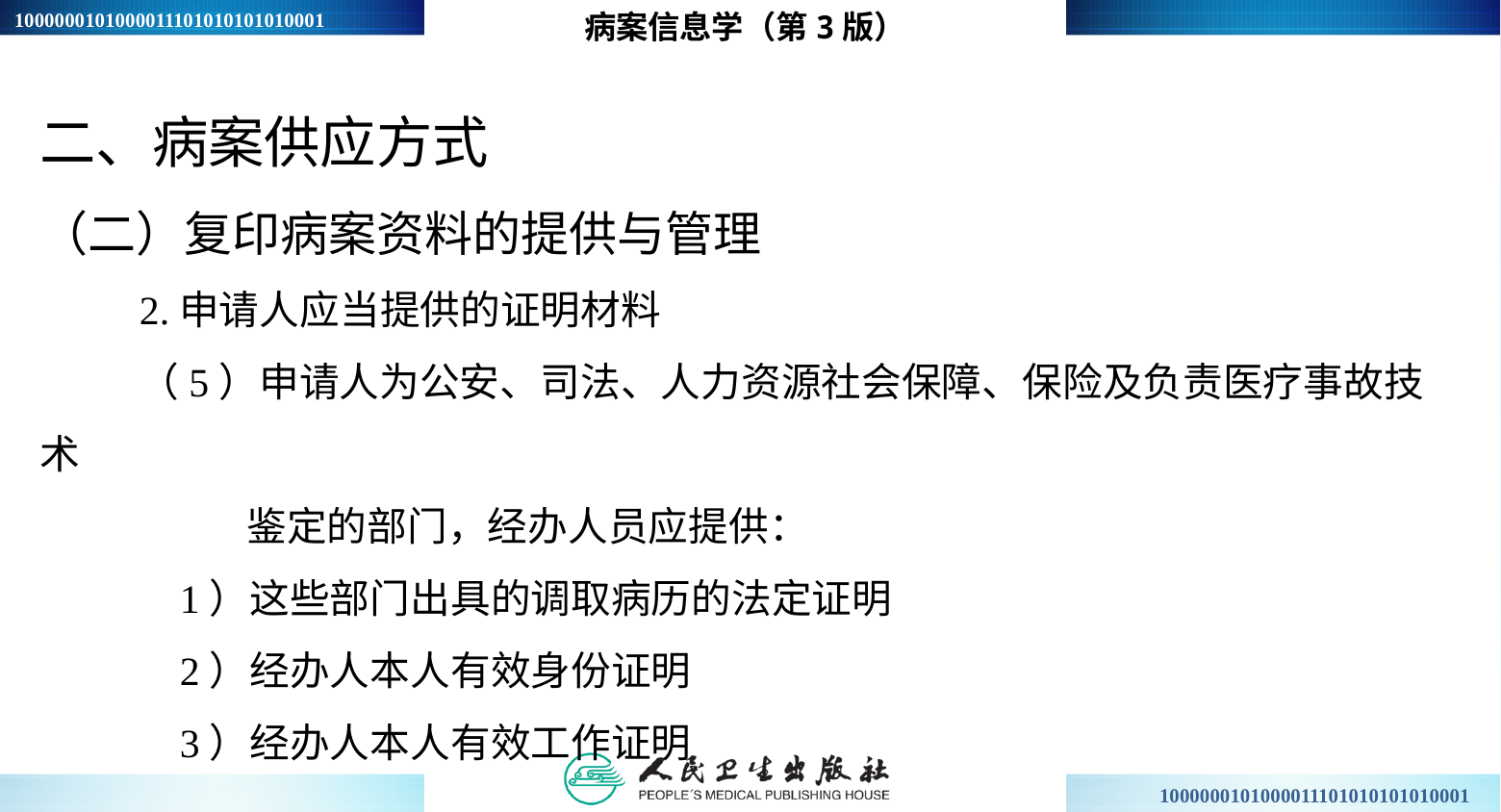

病案信息学（第3版）
二、病案供应方式
（二）复印病案资料的提供与管理
2.申请人应当提供的证明材料
（5）申请人为公安、司法、人力资源社会保障、保险及负责医疗事故技术
           鉴定的部门，经办人员应提供：
    1）这些部门出具的调取病历的法定证明
    2）经办人本人有效身份证明
    3）经办人本人有效工作证明